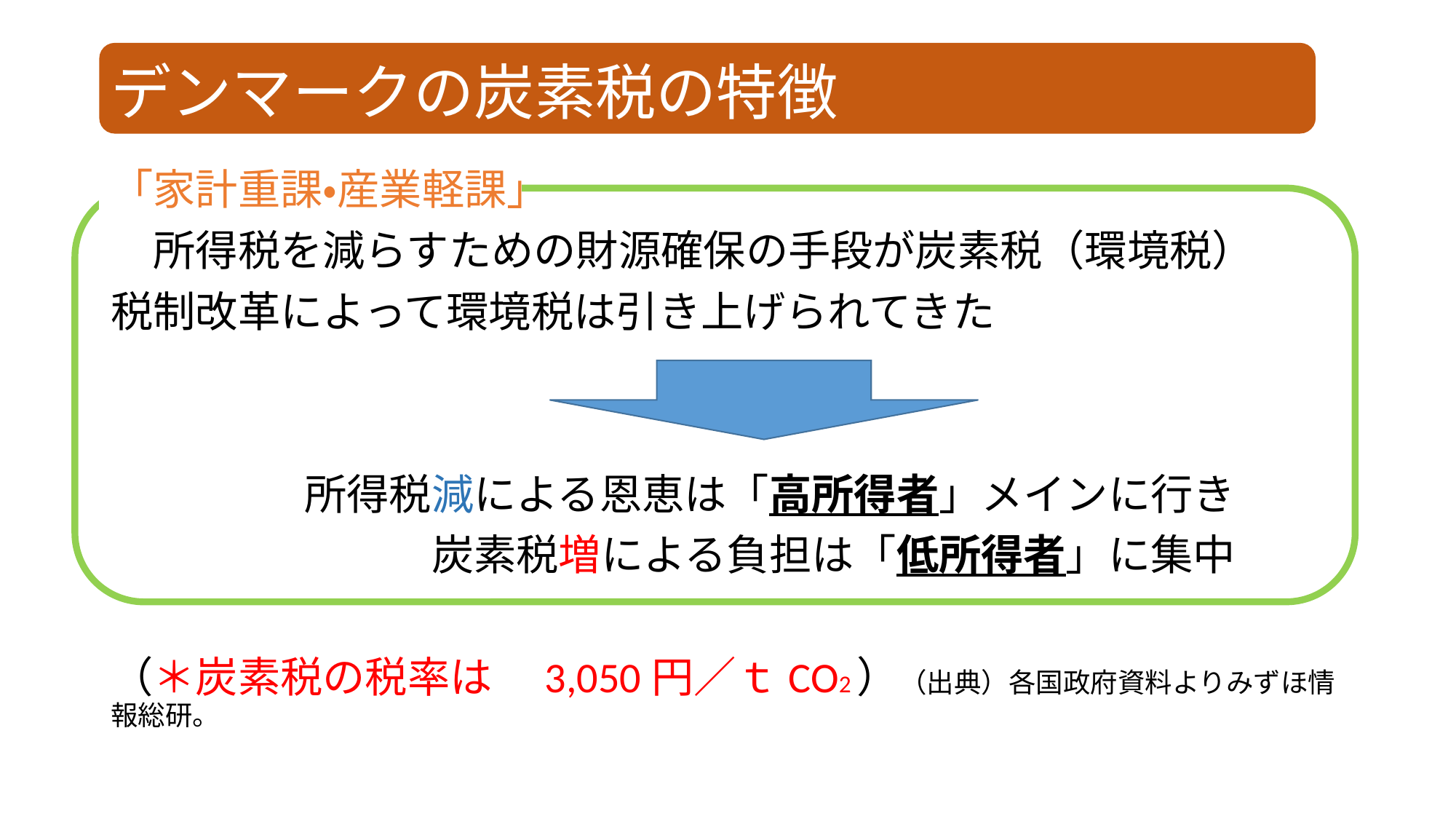

# デンマークの炭素税の特徴

「家計重課・産業軽課」
　所得税を減らすための財源確保の手段が炭素税（環境税）
税制改革によって環境税は引き上げられてきた

　　所得税減による恩恵は「高所得者」メインに行き
　　　　　炭素税増による負担は「低所得者」に集中

（＊炭素税の税率は　3,050円／ｔCO2）（出典）各国政府資料よりみずほ情報総研。